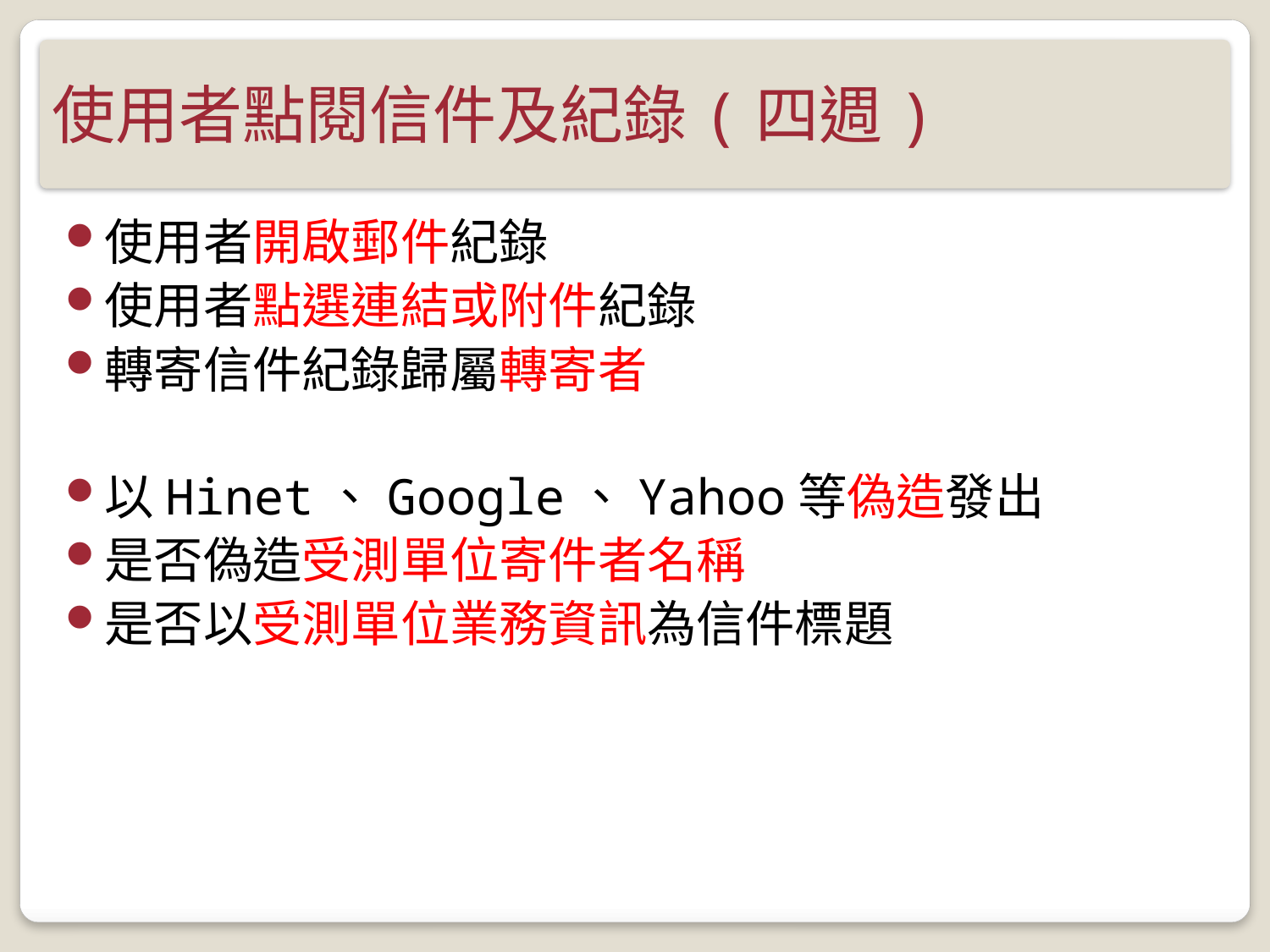

# 使用者點閱信件及紀錄(四週)
使用者開啟郵件紀錄
使用者點選連結或附件紀錄
轉寄信件紀錄歸屬轉寄者

以Hinet、Google、Yahoo等偽造發出
是否偽造受測單位寄件者名稱
是否以受測單位業務資訊為信件標題